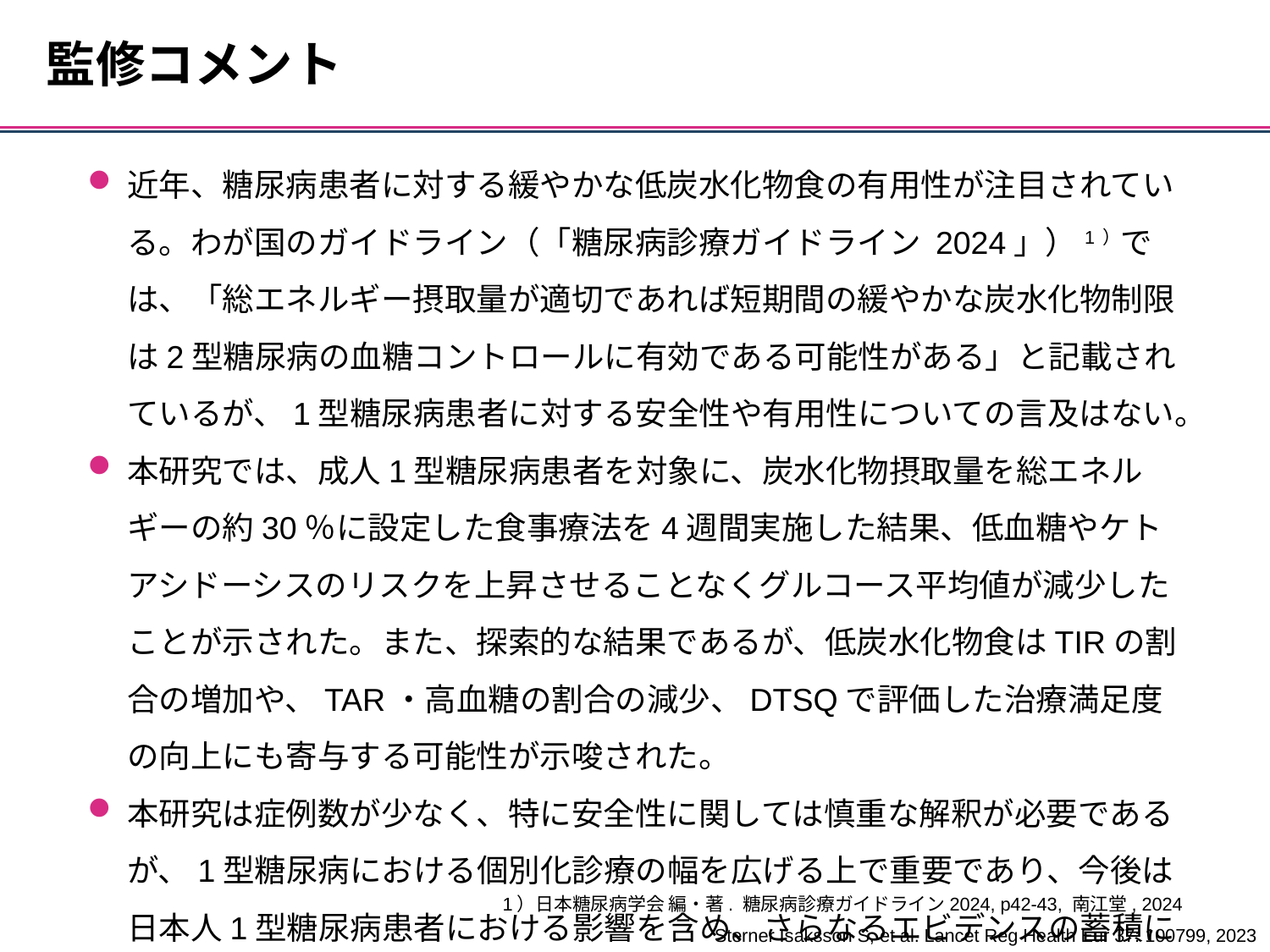

監修コメント
近年、糖尿病患者に対する緩やかな低炭水化物食の有用性が注目されている。わが国のガイドライン（「糖尿病診療ガイドライン 2024」）1）では、「総エネルギー摂取量が適切であれば短期間の緩やかな炭水化物制限は2型糖尿病の血糖コントロールに有効である可能性がある」と記載されているが、1型糖尿病患者に対する安全性や有用性についての言及はない。
本研究では、成人1型糖尿病患者を対象に、炭水化物摂取量を総エネルギーの約30％に設定した食事療法を4週間実施した結果、低血糖やケトアシドーシスのリスクを上昇させることなくグルコース平均値が減少したことが示された。また、探索的な結果であるが、低炭水化物食はTIRの割合の増加や、TAR・高血糖の割合の減少、DTSQで評価した治療満足度の向上にも寄与する可能性が示唆された。
本研究は症例数が少なく、特に安全性に関しては慎重な解釈が必要であるが、1型糖尿病における個別化診療の幅を広げる上で重要であり、今後は日本人1型糖尿病患者における影響を含め、さらなるエビデンスの蓄積に期待したい。
1）日本糖尿病学会 編・著. 糖尿病診療ガイドライン2024, p42-43, 南江堂, 2024
Sterner Isaksson S, et al. Lancet Reg Health Eur 37: 100799, 2023